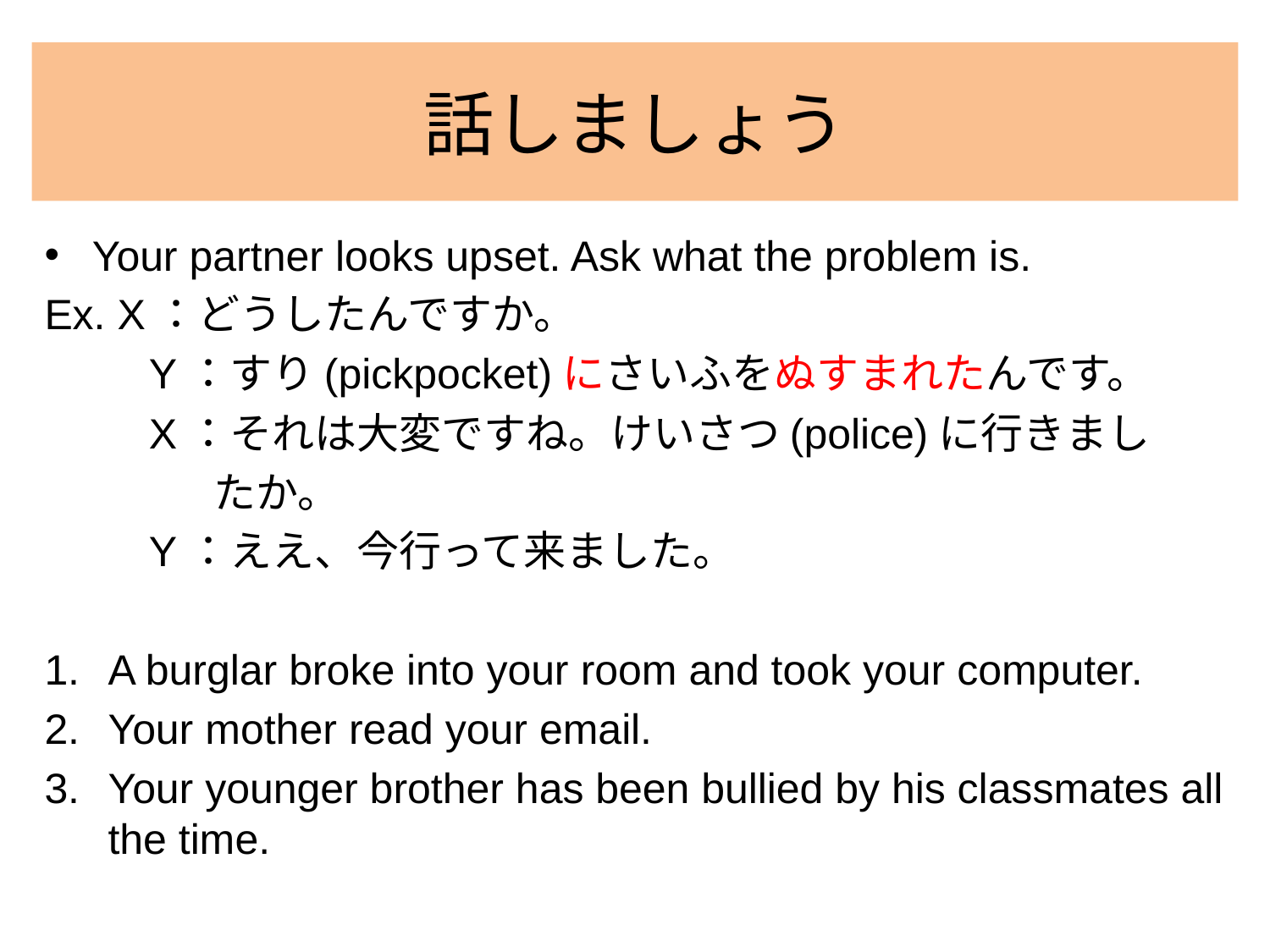

# 話しましょう
Your partner looks upset. Ask what the problem is.
Ex. X：どうしたんですか。
　　 Y：すり(pickpocket)にさいふをぬすまれたんです。
　　 X：それは大変ですね。けいさつ(police)に行きまし
　　　　たか。
　　 Y：ええ、今行って来ました。

A burglar broke into your room and took your computer.
Your mother read your email.
Your younger brother has been bullied by his classmates all the time.